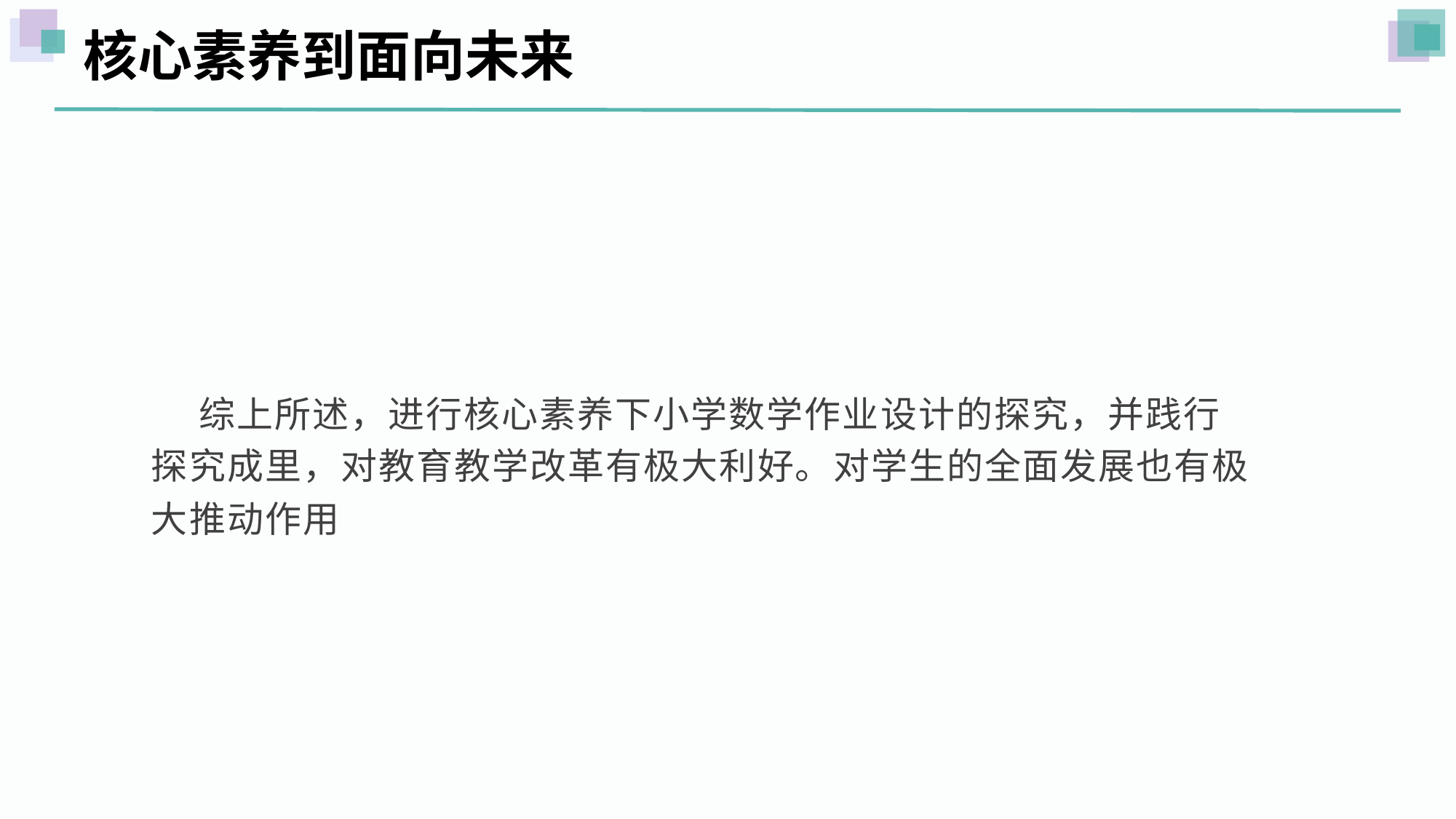

核心素养到面向未来

    综上所述，进行核心素养下小学数学作业设计的探究，并践行探究成里，对教育教学改革有极大利好。对学生的全面发展也有极大推动作用